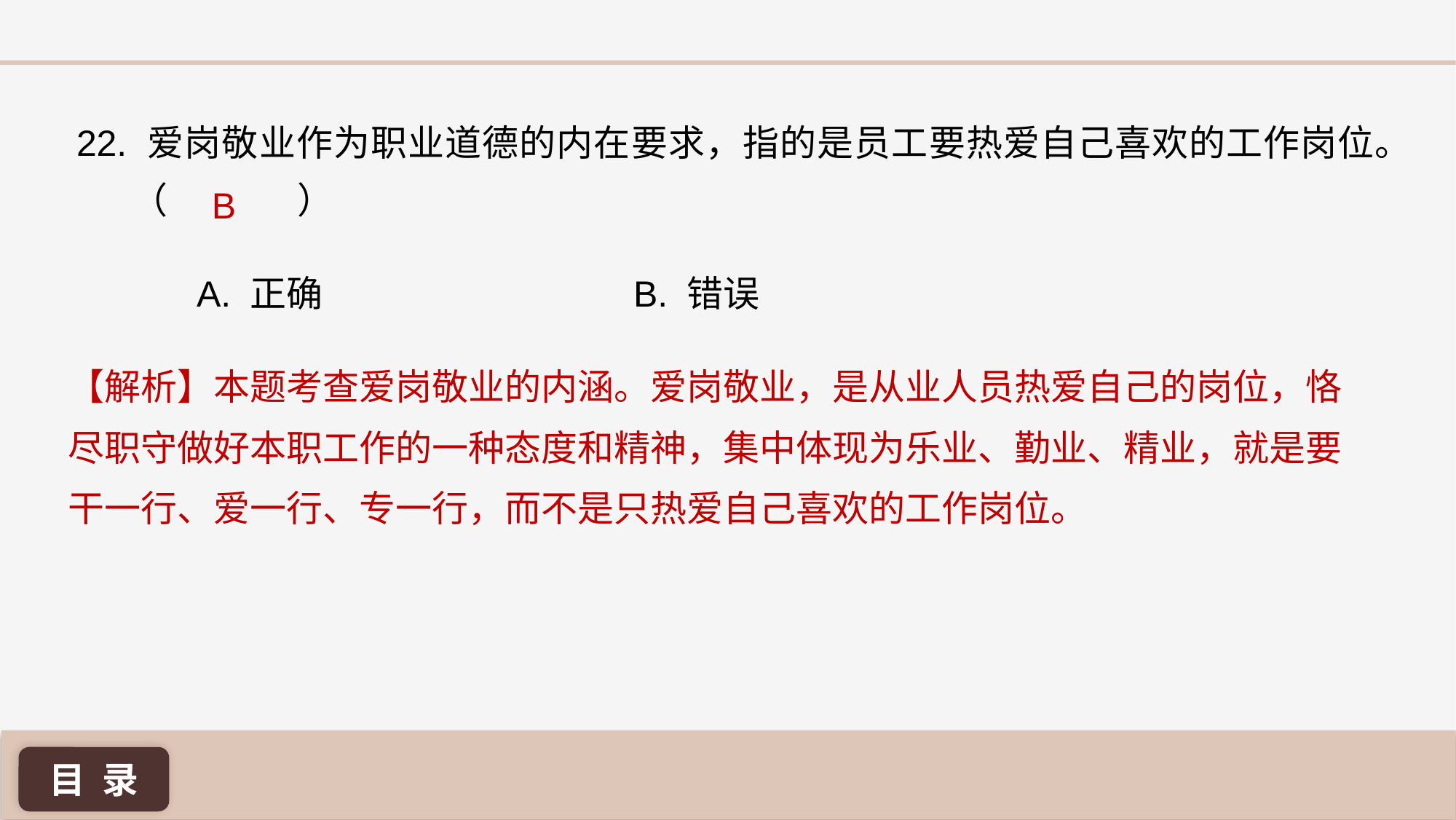

22. 爱岗敬业作为职业道德的内在要求，指的是员工要热爱自己喜欢的工作岗位。（ 	       ）
B
A. 正确 			B. 错误
【解析】本题考查爱岗敬业的内涵。爱岗敬业，是从业人员热爱自己的岗位，恪尽职守做好本职工作的一种态度和精神，集中体现为乐业、勤业、精业，就是要干一行、爱一行、专一行，而不是只热爱自己喜欢的工作岗位。